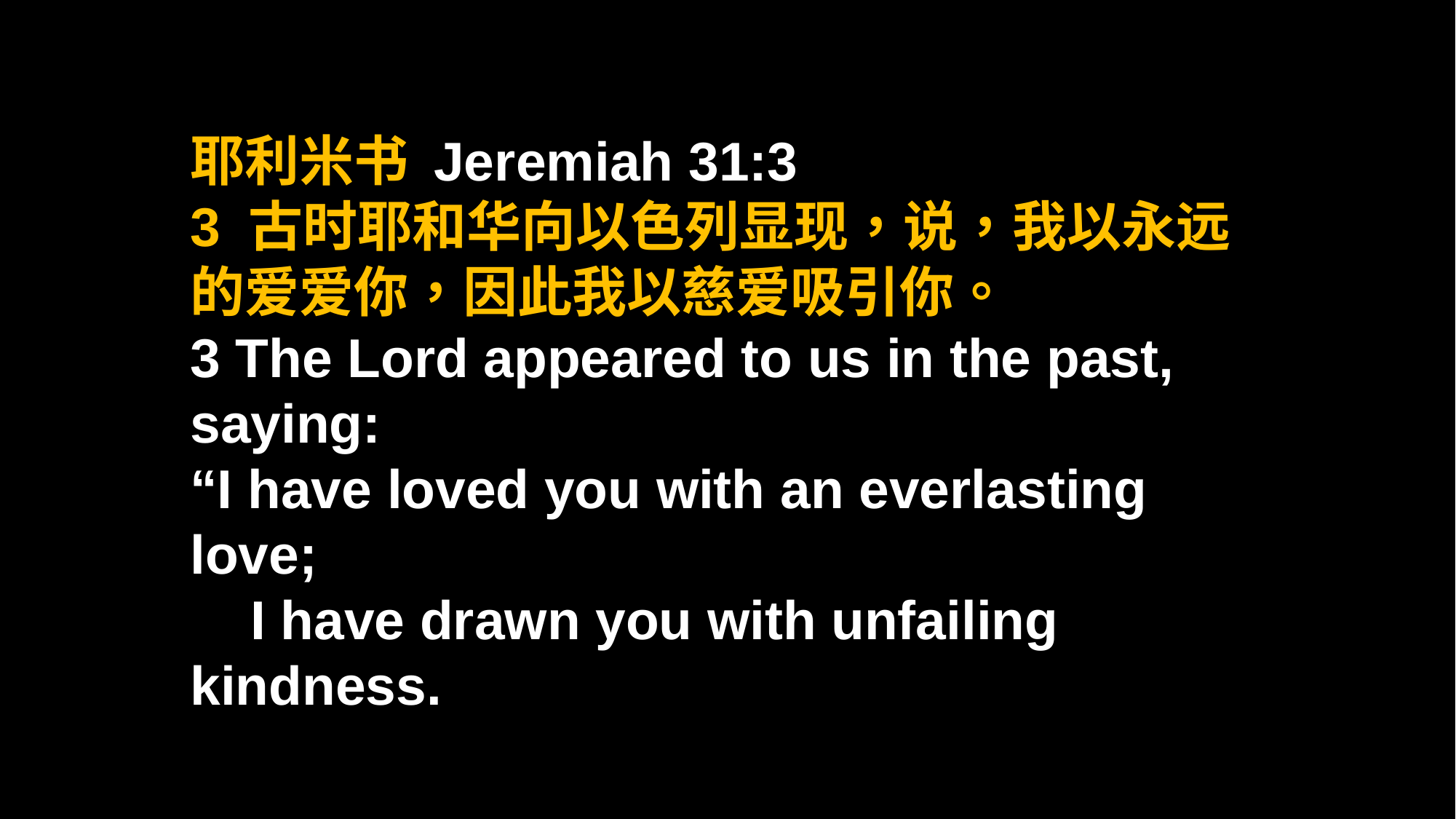

耶利米书 Jeremiah 31:3
3 古时耶和华向以色列显现，说，我以永远的爱爱你，因此我以慈爱吸引你。
3 The Lord appeared to us in the past, saying:
“I have loved you with an everlasting love;
    I have drawn you with unfailing kindness.